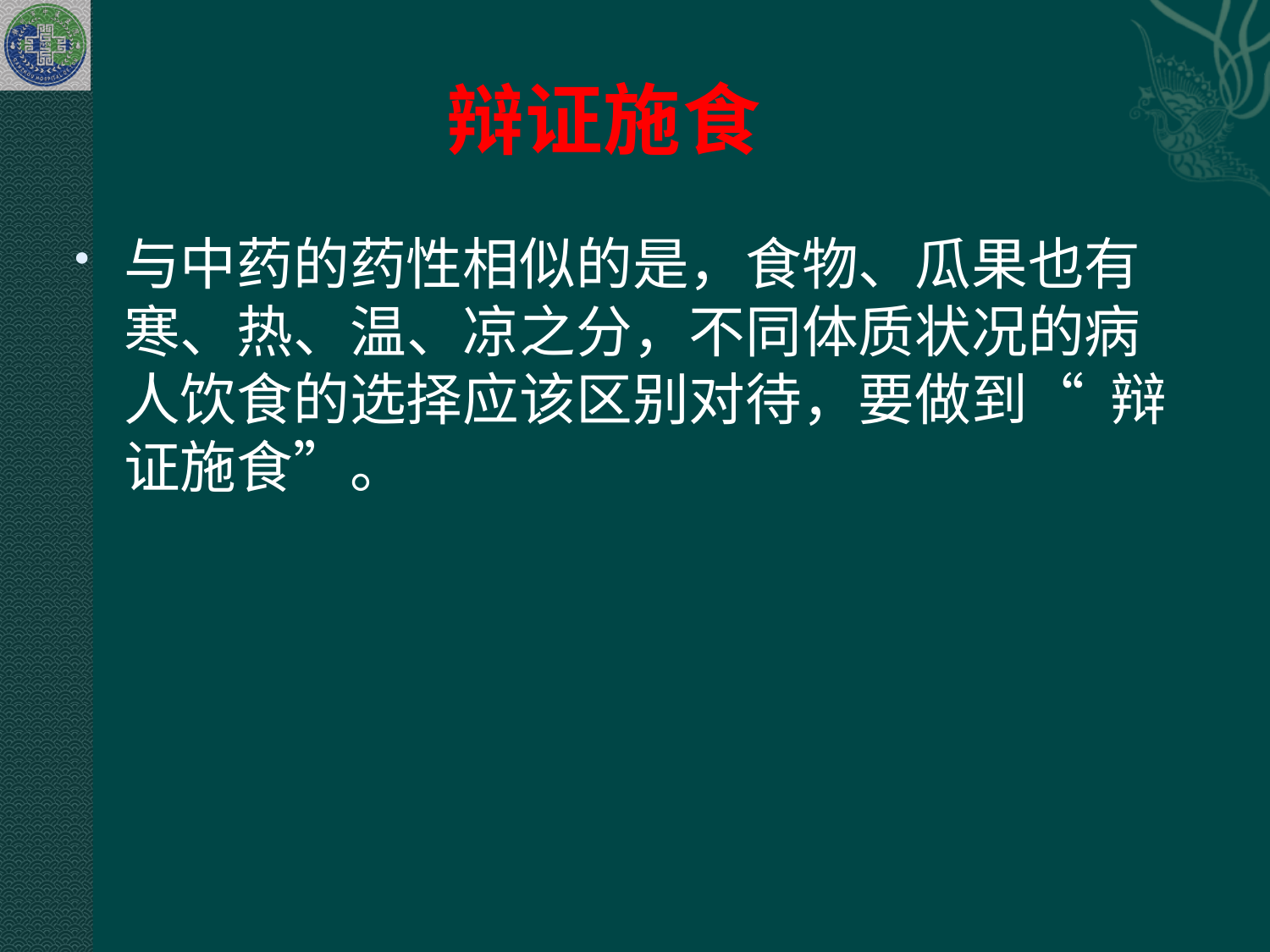

# 辩证施食
与中药的药性相似的是，食物、瓜果也有寒、热、温、凉之分，不同体质状况的病人饮食的选择应该区别对待，要做到“  辩证施食”。